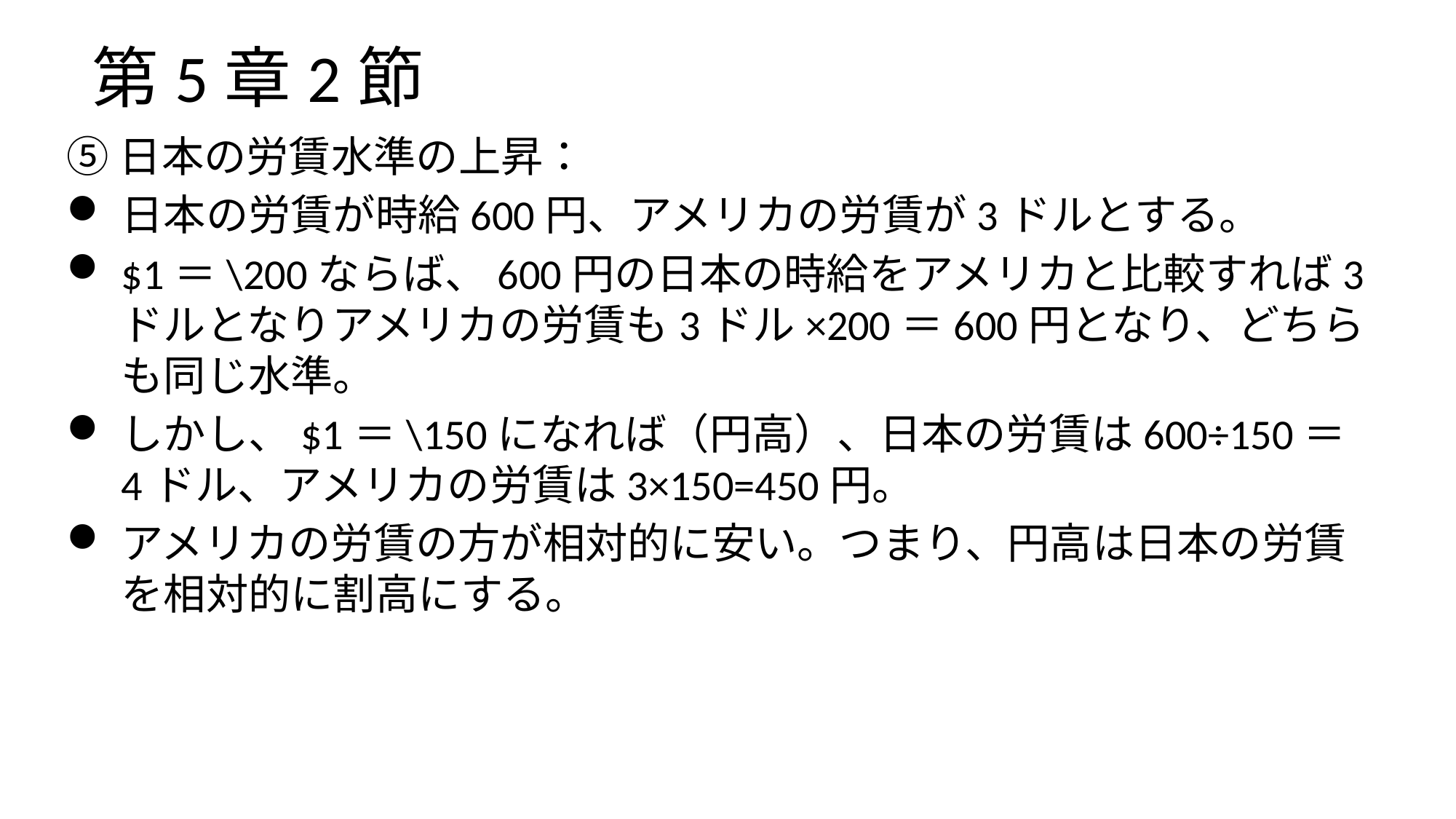

# 第5章2節
⑤日本の労賃水準の上昇：
日本の労賃が時給600円、アメリカの労賃が3ドルとする。
$1＝\200ならば、600円の日本の時給をアメリカと比較すれば3ドルとなりアメリカの労賃も3ドル×200＝600円となり、どちらも同じ水準。
しかし、$1＝\150になれば（円高）、日本の労賃は600÷150＝4ドル、アメリカの労賃は3×150=450円。
アメリカの労賃の方が相対的に安い。つまり、円高は日本の労賃を相対的に割高にする。